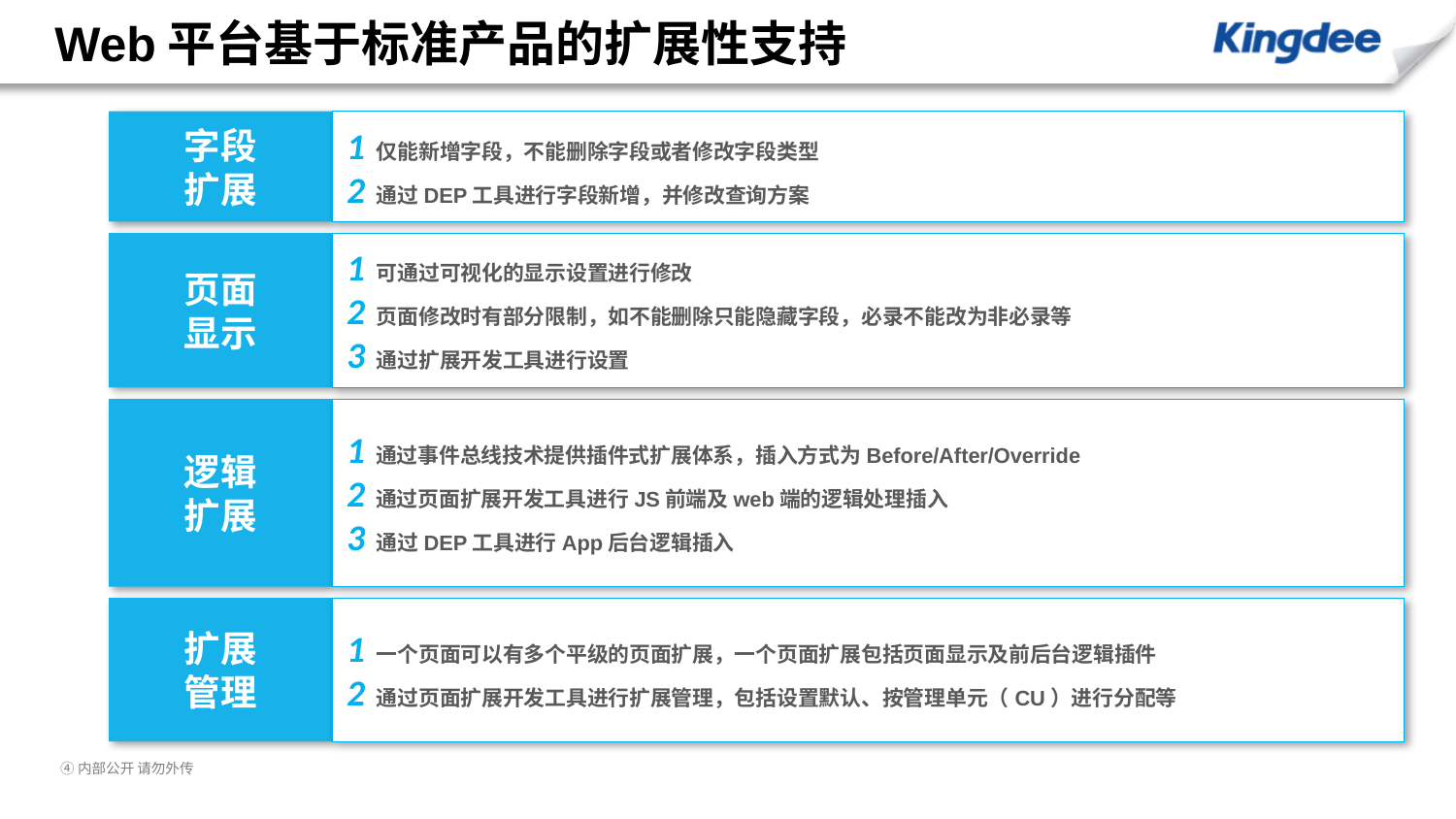

# Web平台基于标准产品的扩展性支持
字段
扩展
1 仅能新增字段，不能删除字段或者修改字段类型
2 通过DEP工具进行字段新增，并修改查询方案
页面
显示
1 可通过可视化的显示设置进行修改
2 页面修改时有部分限制，如不能删除只能隐藏字段，必录不能改为非必录等
3 通过扩展开发工具进行设置
逻辑
扩展
1 通过事件总线技术提供插件式扩展体系，插入方式为Before/After/Override
2 通过页面扩展开发工具进行JS前端及web端的逻辑处理插入
3 通过DEP工具进行App后台逻辑插入
扩展
管理
1 一个页面可以有多个平级的页面扩展，一个页面扩展包括页面显示及前后台逻辑插件
2 通过页面扩展开发工具进行扩展管理，包括设置默认、按管理单元（CU）进行分配等